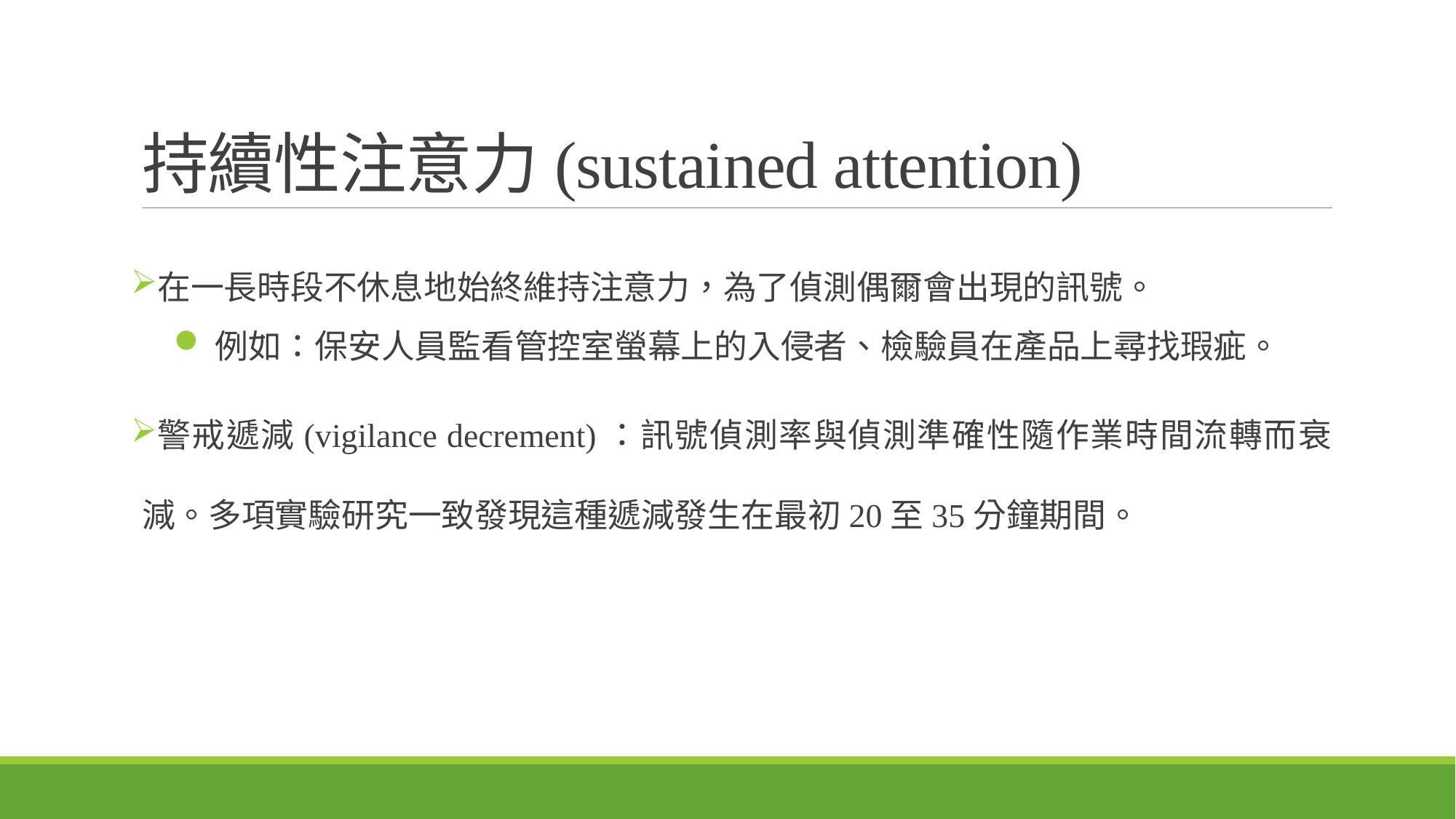

# 持續性注意力(sustained attention)
在一長時段不休息地始終維持注意力，為了偵測偶爾會出現的訊號。
例如：保安人員監看管控室螢幕上的入侵者、檢驗員在產品上尋找瑕疵。
警戒遞減(vigilance decrement)：訊號偵測率與偵測準確性隨作業時間流轉而衰減。多項實驗研究一致發現這種遞減發生在最初20至35分鐘期間。